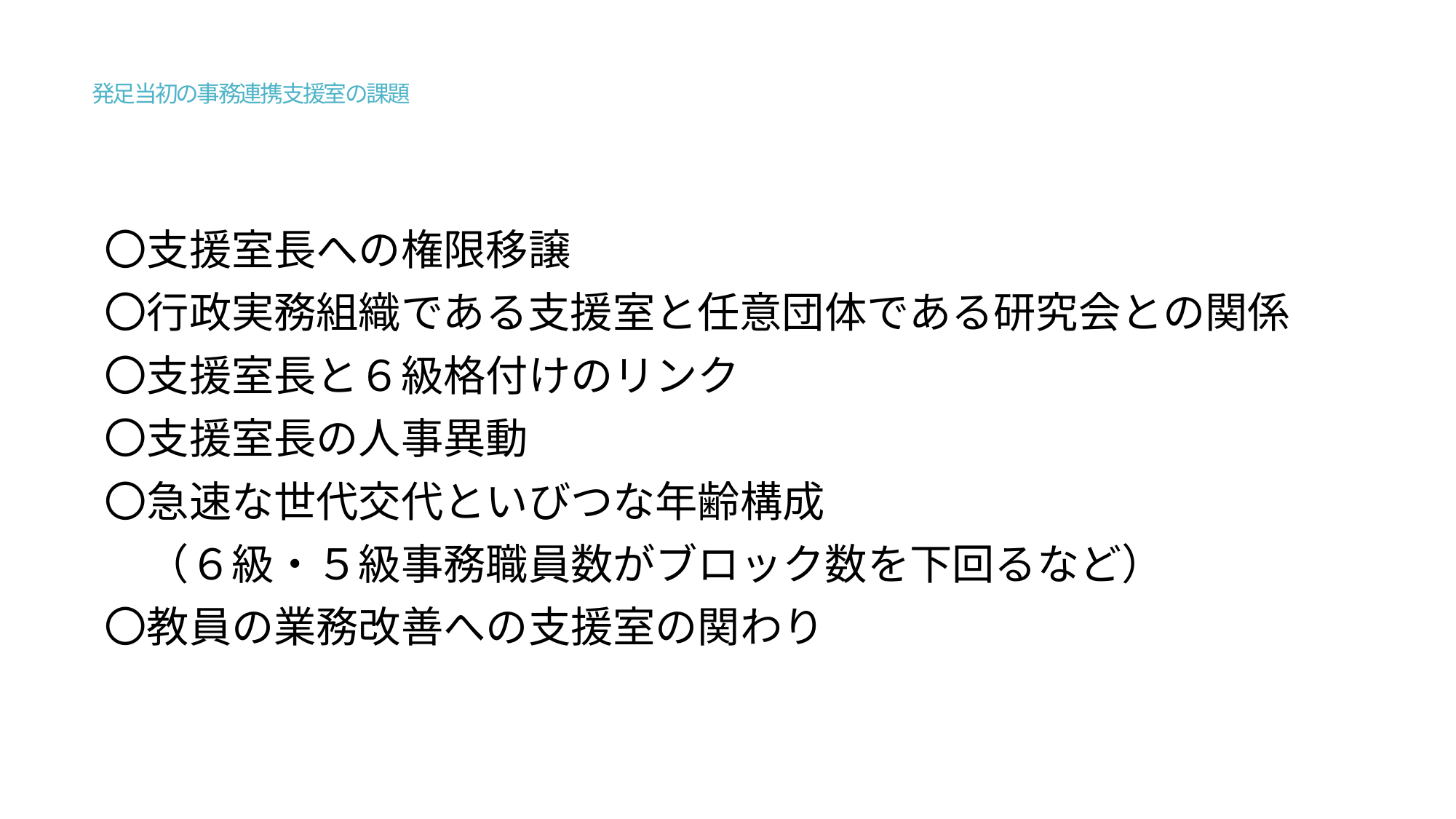

# 発足当初の事務連携支援室の課題
〇支援室長への権限移譲
〇行政実務組織である支援室と任意団体である研究会との関係
〇支援室長と６級格付けのリンク
〇支援室長の人事異動
〇急速な世代交代といびつな年齢構成
　（６級・５級事務職員数がブロック数を下回るなど）
〇教員の業務改善への支援室の関わり